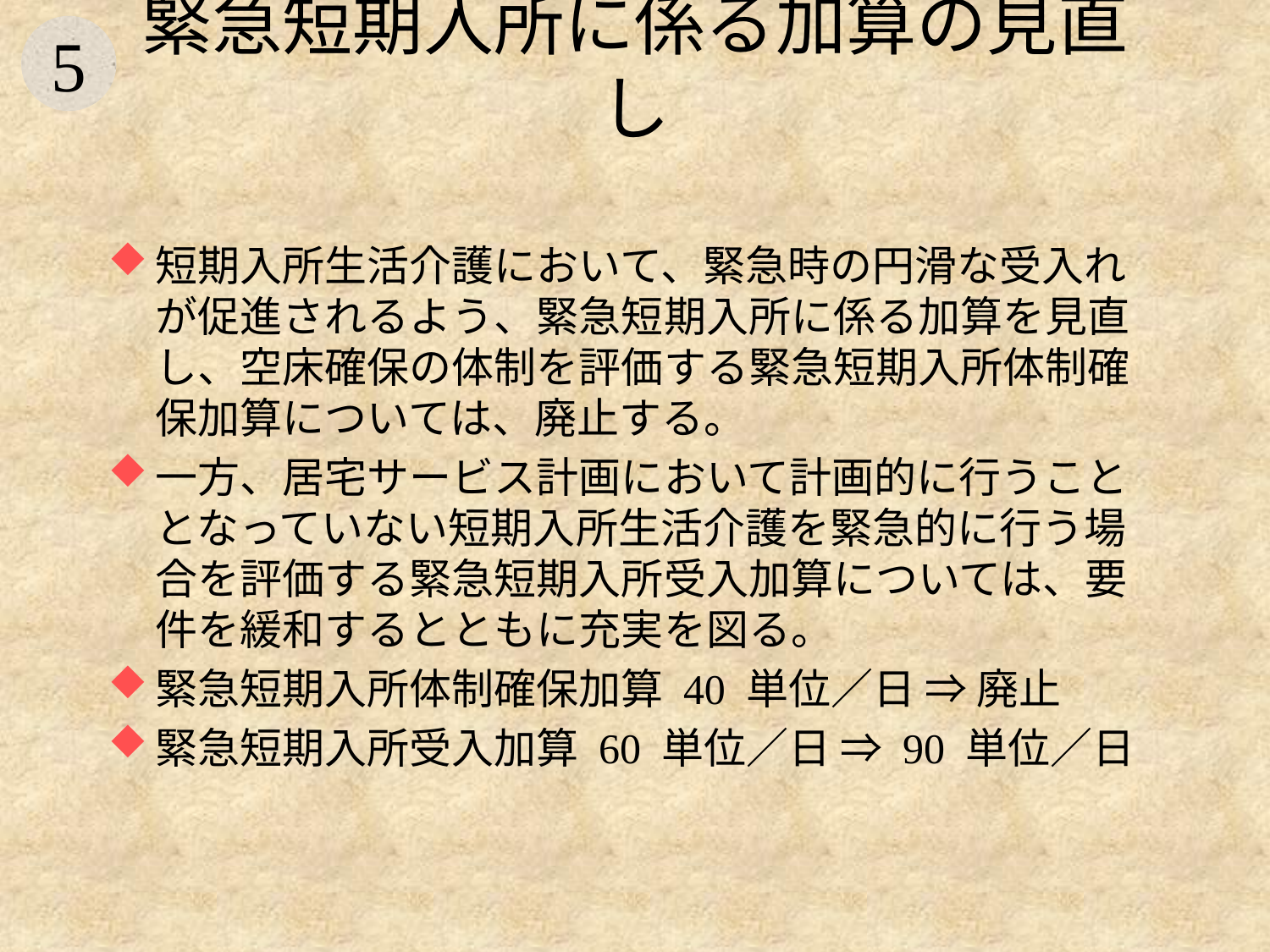

# 緊急短期入所に係る加算の見直し
短期入所生活介護において、緊急時の円滑な受入れが促進されるよう、緊急短期入所に係る加算を見直し、空床確保の体制を評価する緊急短期入所体制確保加算については、廃止する。
一方、居宅サービス計画において計画的に行うこととなっていない短期入所生活介護を緊急的に行う場合を評価する緊急短期入所受入加算については、要件を緩和するとともに充実を図る。
緊急短期入所体制確保加算 40 単位／日 ⇒ 廃止
緊急短期入所受入加算 60 単位／日 ⇒ 90 単位／日